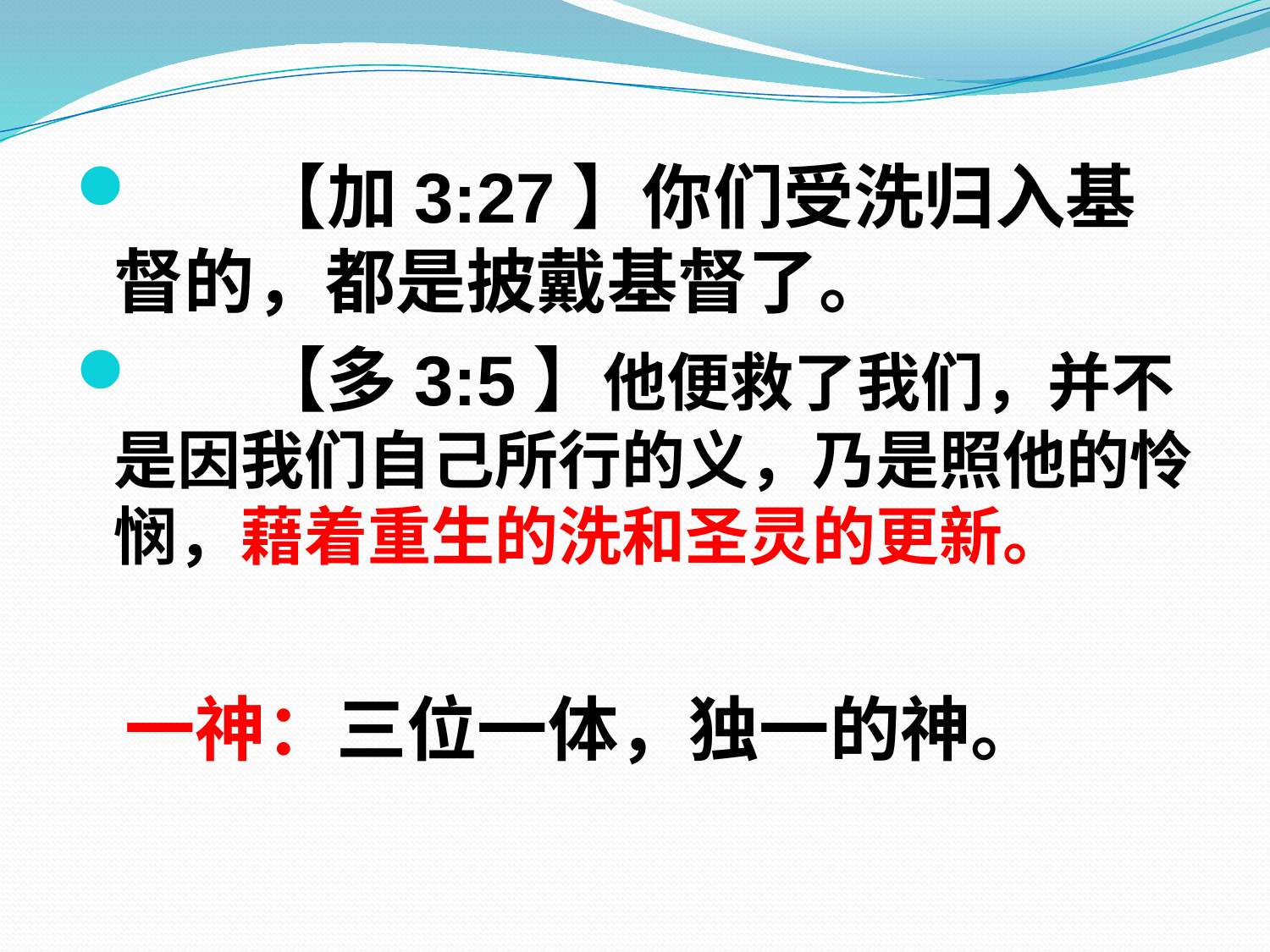

【加3:27】你们受洗归入基督的，都是披戴基督了。
      【多3:5】他便救了我们，并不是因我们自己所行的义，乃是照他的怜悯，藉着重生的洗和圣灵的更新。

  一神：三位一体，独一的神。